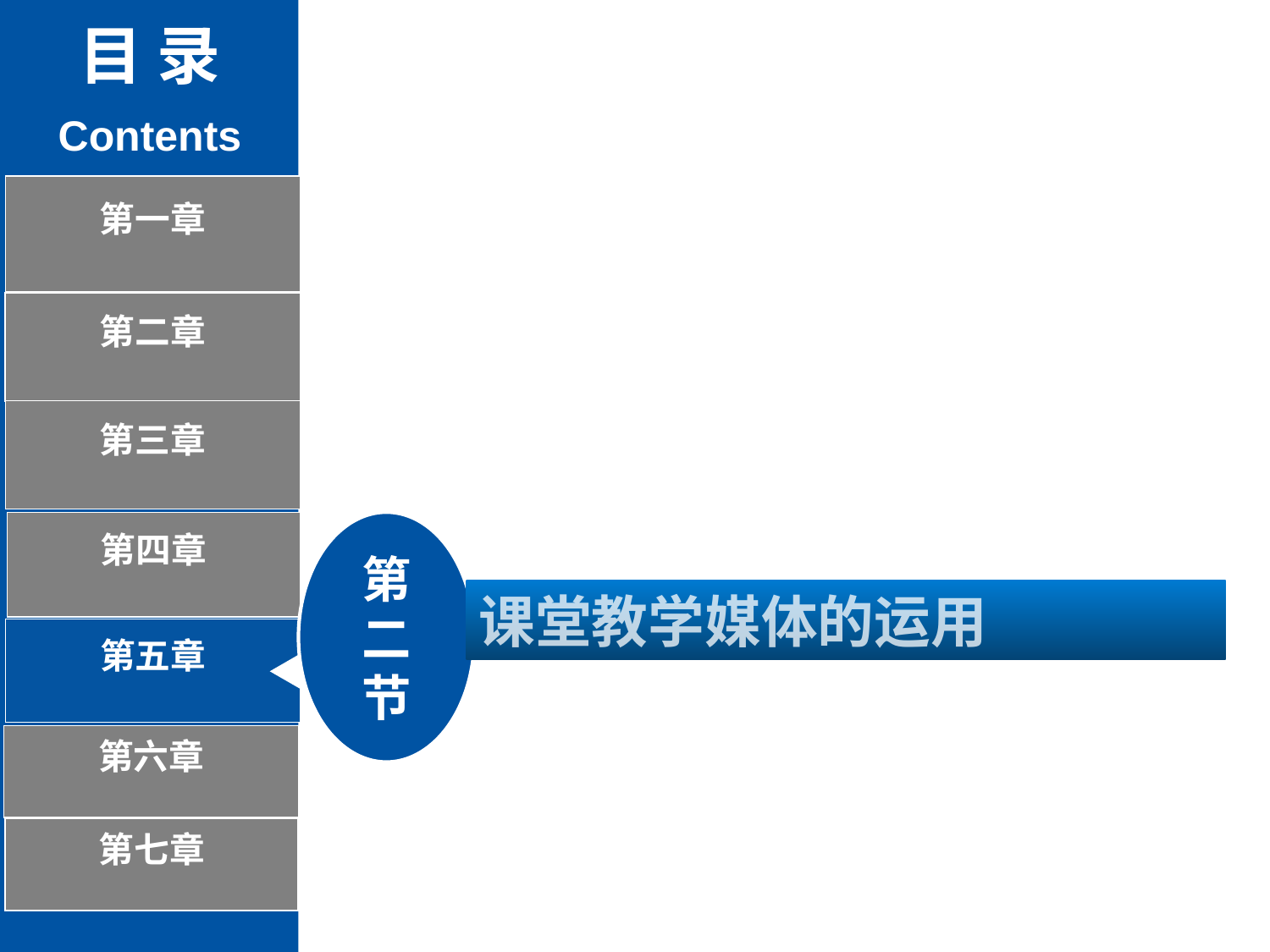

目 录
Contents
第一章

第二章

第三章

第
二
节
第四章

课堂教学媒体的运用
第五章

第六章

第七章